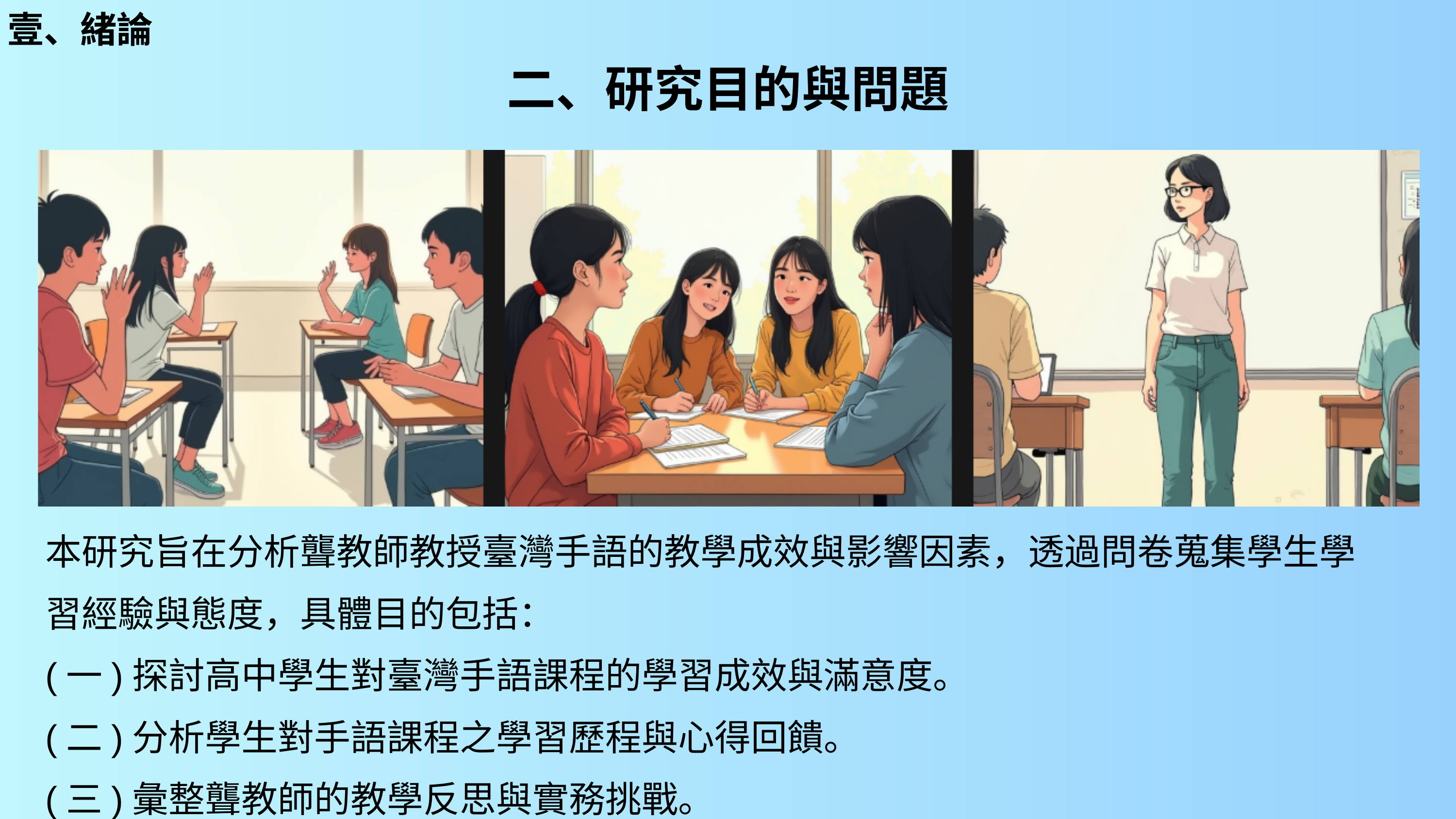

壹、緒論

二、研究目的與問題

本研究旨在分析聾教師教授臺灣手語的教學成效與影響因素，透過問卷蒐集學生學習經驗與態度，具體目的包括：
(一)探討高中學生對臺灣手語課程的學習成效與滿意度。
(二)分析學生對手語課程之學習歷程與心得回饋。
(三)彙整聾教師的教學反思與實務挑戰。